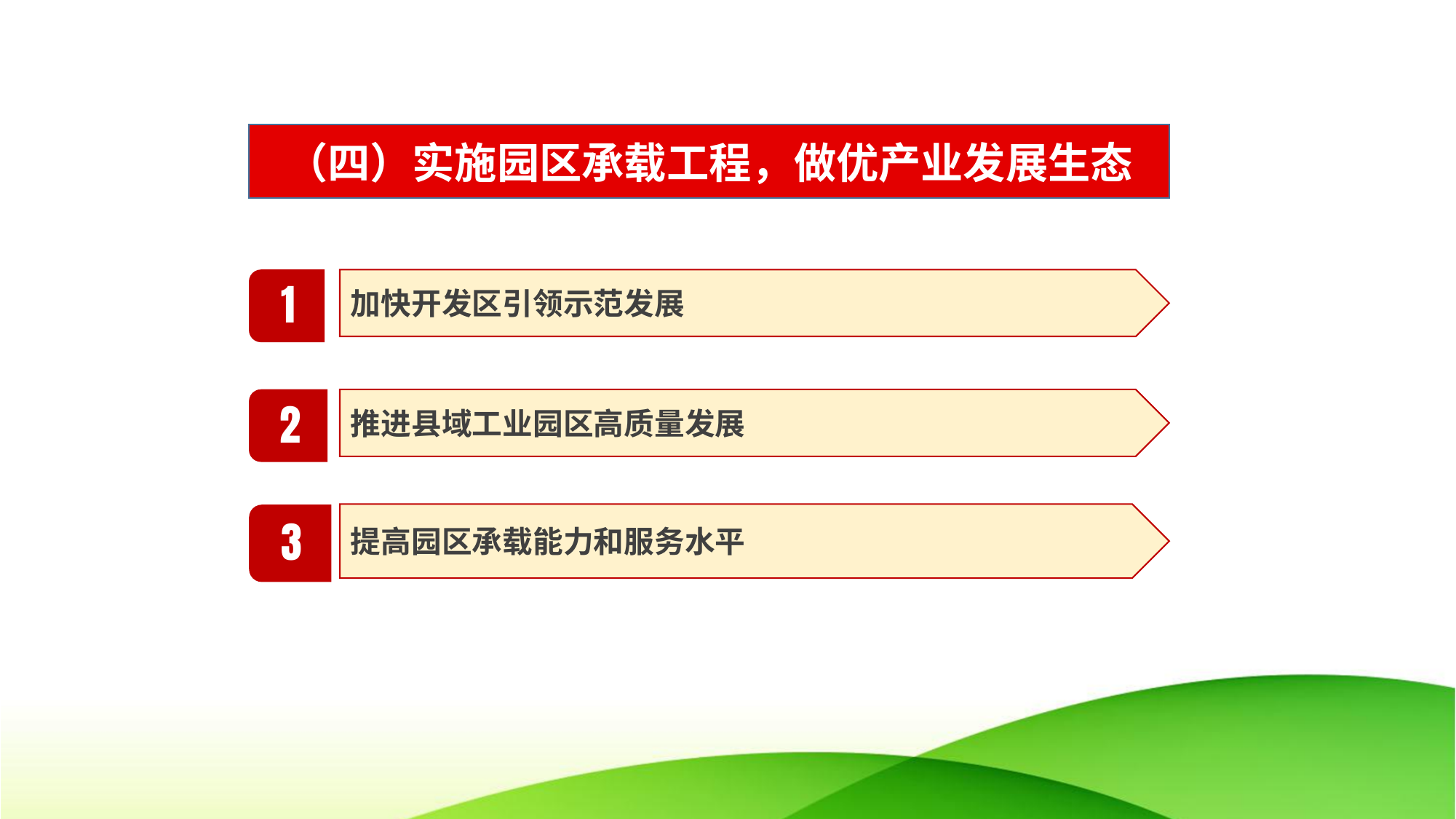

（四）实施园区承载工程，做优产业发展生态
1
加快开发区引领示范发展
2
推进县域工业园区高质量发展
3
提高园区承载能力和服务水平